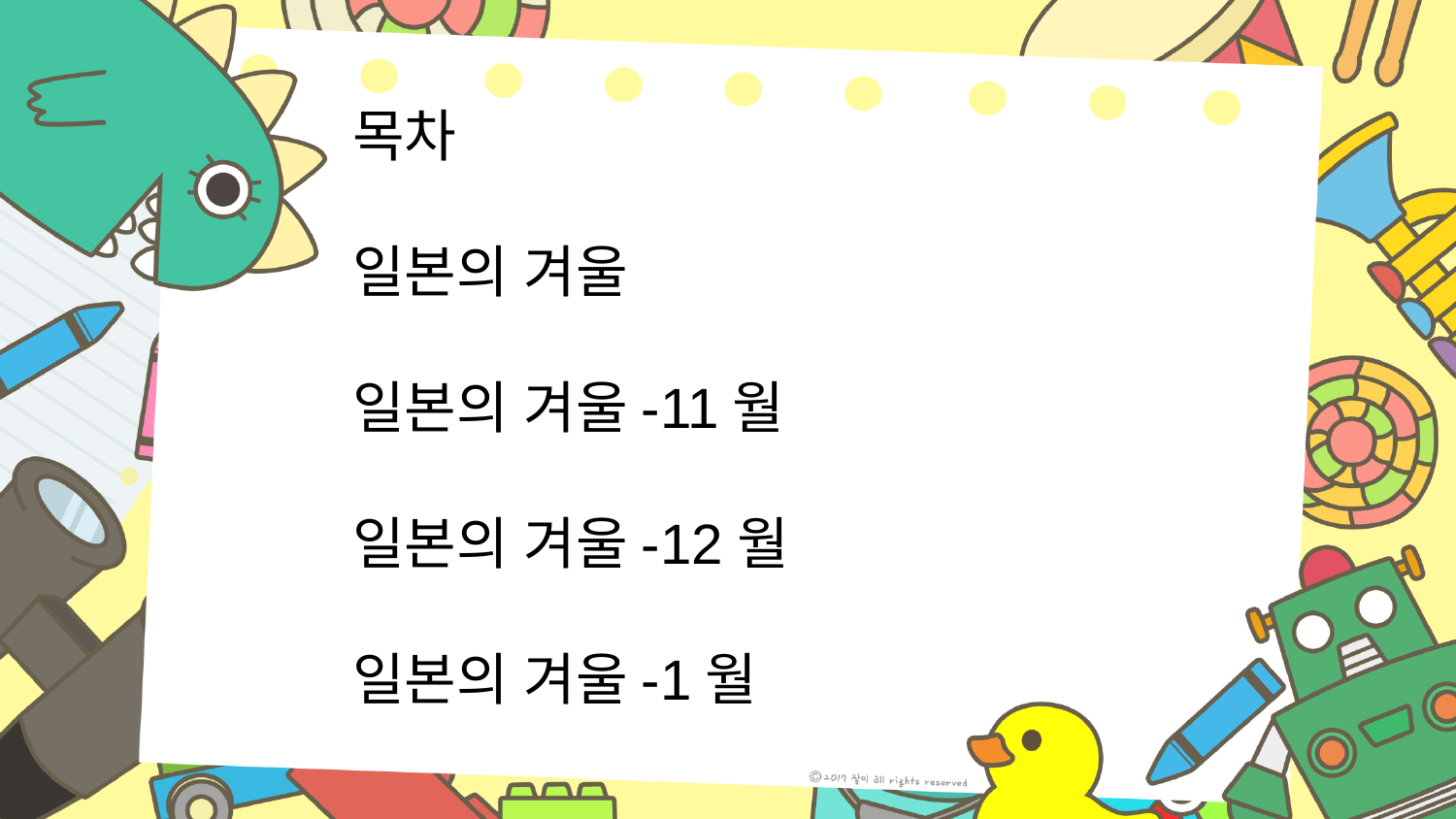

목차

일본의 겨울

일본의 겨울-11월

일본의 겨울-12월

일본의 겨울-1월